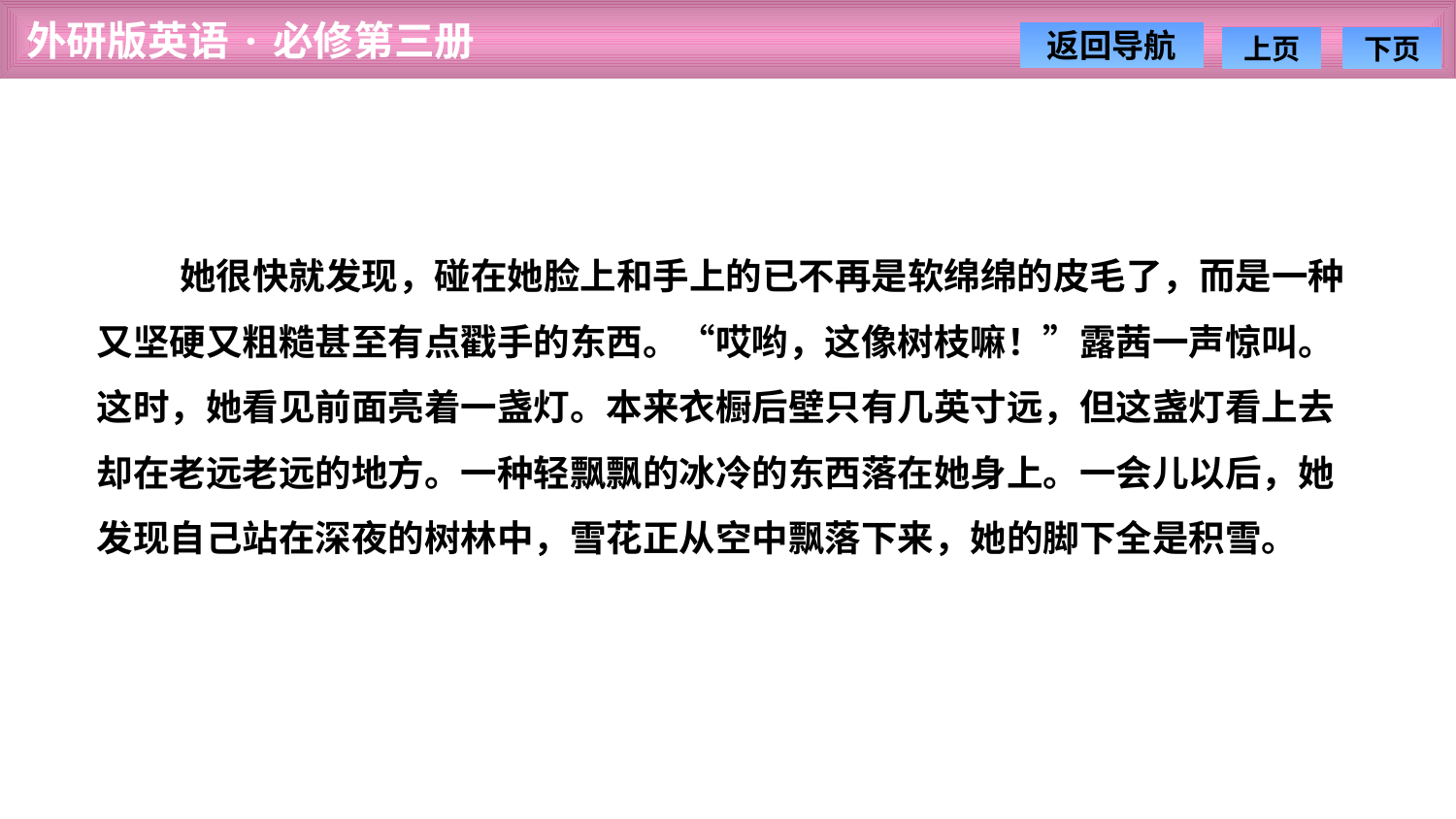

她很快就发现，碰在她脸上和手上的已不再是软绵绵的皮毛了，而是一种又坚硬又粗糙甚至有点戳手的东西。“哎哟，这像树枝嘛！”露茜一声惊叫。这时，她看见前面亮着一盏灯。本来衣橱后壁只有几英寸远，但这盏灯看上去却在老远老远的地方。一种轻飘飘的冰冷的东西落在她身上。一会儿以后，她发现自己站在深夜的树林中，雪花正从空中飘落下来，她的脚下全是积雪。